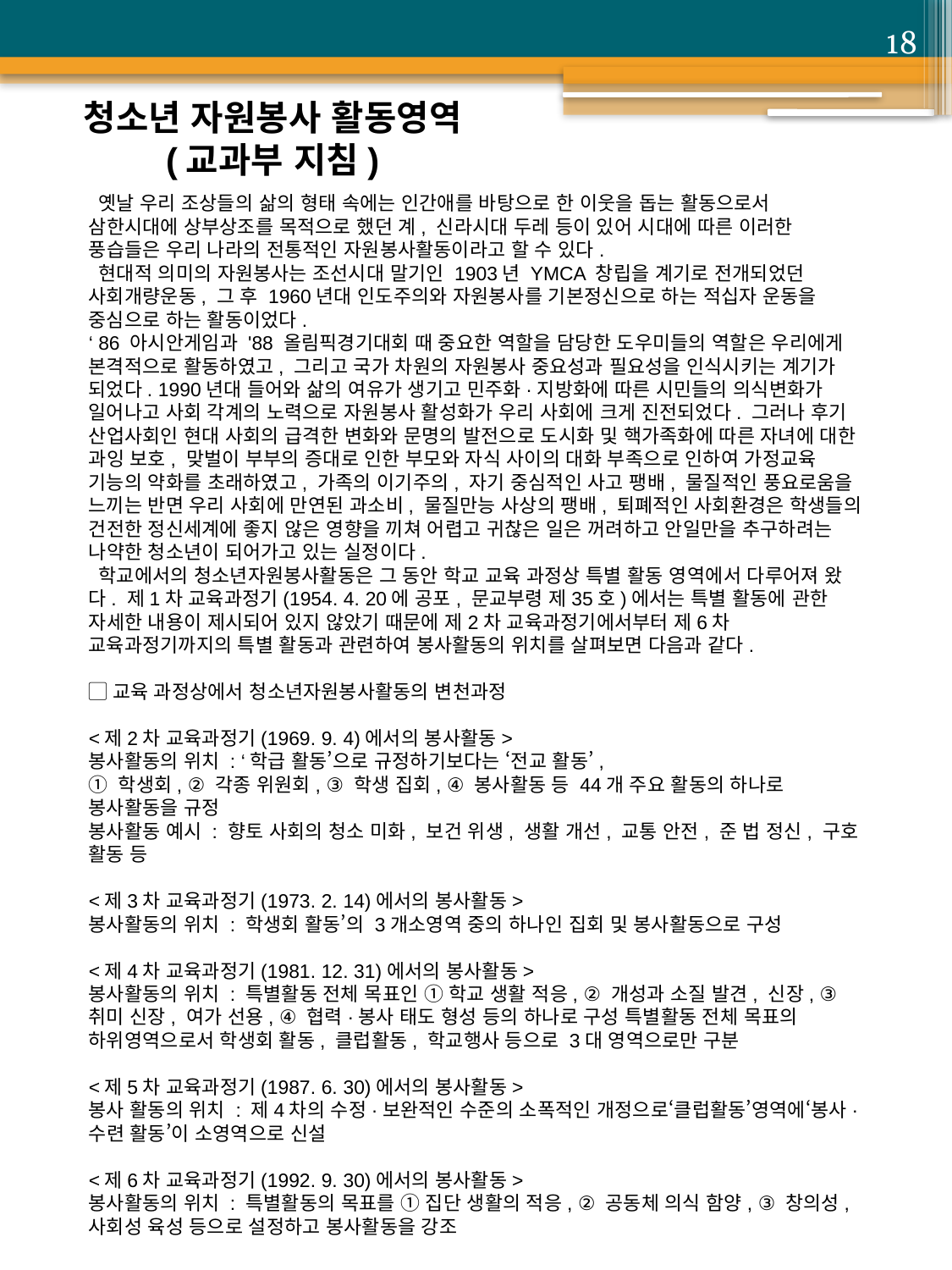

18
청소년 자원봉사 활동영역
(교과부 지침)
 옛날 우리 조상들의 삶의 형태 속에는 인간애를 바탕으로 한 이웃을 돕는 활동으로서 삼한시대에 상부상조를 목적으로 했던 계, 신라시대 두레 등이 있어 시대에 따른 이러한 풍습들은 우리 나라의 전통적인 자원봉사활동이라고 할 수 있다.
 현대적 의미의 자원봉사는 조선시대 말기인 1903년 YMCA 창립을 계기로 전개되었던 사회개량운동, 그 후 1960년대 인도주의와 자원봉사를 기본정신으로 하는 적십자 운동을 중심으로 하는 활동이었다.
‘ 86 아시안게임과 '88 올림픽경기대회 때 중요한 역할을 담당한 도우미들의 역할은 우리에게 본격적으로 활동하였고, 그리고 국가 차원의 자원봉사 중요성과 필요성을 인식시키는 계기가 되었다. 1990년대 들어와 삶의 여유가 생기고 민주화·지방화에 따른 시민들의 의식변화가 일어나고 사회 각계의 노력으로 자원봉사 활성화가 우리 사회에 크게 진전되었다. 그러나 후기 산업사회인 현대 사회의 급격한 변화와 문명의 발전으로 도시화 및 핵가족화에 따른 자녀에 대한 과잉 보호, 맞벌이 부부의 증대로 인한 부모와 자식 사이의 대화 부족으로 인하여 가정교육 기능의 약화를 초래하였고, 가족의 이기주의, 자기 중심적인 사고 팽배, 물질적인 풍요로움을 느끼는 반면 우리 사회에 만연된 과소비, 물질만능 사상의 팽배, 퇴폐적인 사회환경은 학생들의 건전한 정신세계에 좋지 않은 영향을 끼쳐 어렵고 귀찮은 일은 꺼려하고 안일만을 추구하려는 나약한 청소년이 되어가고 있는 실정이다.
 학교에서의 청소년자원봉사활동은 그 동안 학교 교육 과정상 특별 활동 영역에서 다루어져 왔다. 제1차 교육과정기(1954. 4. 20에 공포, 문교부령 제35호)에서는 특별 활동에 관한 자세한 내용이 제시되어 있지 않았기 때문에 제2차 교육과정기에서부터 제6차 교육과정기까지의 특별 활동과 관련하여 봉사활동의 위치를 살펴보면 다음과 같다.

▢교육 과정상에서 청소년자원봉사활동의 변천과정

<제2차 교육과정기(1969. 9. 4)에서의 봉사활동>
봉사활동의 위치 : ‘학급 활동’으로 규정하기보다는 ‘전교 활동’,
① 학생회, ② 각종 위원회, ③ 학생 집회, ④ 봉사활동 등 44개 주요 활동의 하나로 봉사활동을 규정
봉사활동 예시 : 향토 사회의 청소 미화, 보건 위생, 생활 개선, 교통 안전, 준 법 정신, 구호 활동 등

<제3차 교육과정기(1973. 2. 14)에서의 봉사활동>
봉사활동의 위치 : 학생회 활동’의 3개소영역 중의 하나인 집회 및 봉사활동으로 구성

<제4차 교육과정기(1981. 12. 31)에서의 봉사활동>
봉사활동의 위치 : 특별활동 전체 목표인 ① 학교 생활 적응, ② 개성과 소질 발견, 신장, ③ 취미 신장, 여가 선용, ④ 협력·봉사 태도 형성 등의 하나로 구성 특별활동 전체 목표의 하위영역으로서 학생회 활동, 클럽활동, 학교행사 등으로 3대 영역으로만 구분

<제5차 교육과정기(1987. 6. 30)에서의 봉사활동>
봉사 활동의 위치 : 제4차의 수정·보완적인 수준의 소폭적인 개정으로‘클럽활동’영역에‘봉사·수련 활동’이 소영역으로 신설

<제6차 교육과정기(1992. 9. 30)에서의 봉사활동>
봉사활동의 위치 : 특별활동의 목표를 ① 집단 생활의 적응, ② 공동체 의식 함양, ③ 창의성, 사회성 육성 등으로 설정하고 봉사활동을 강조